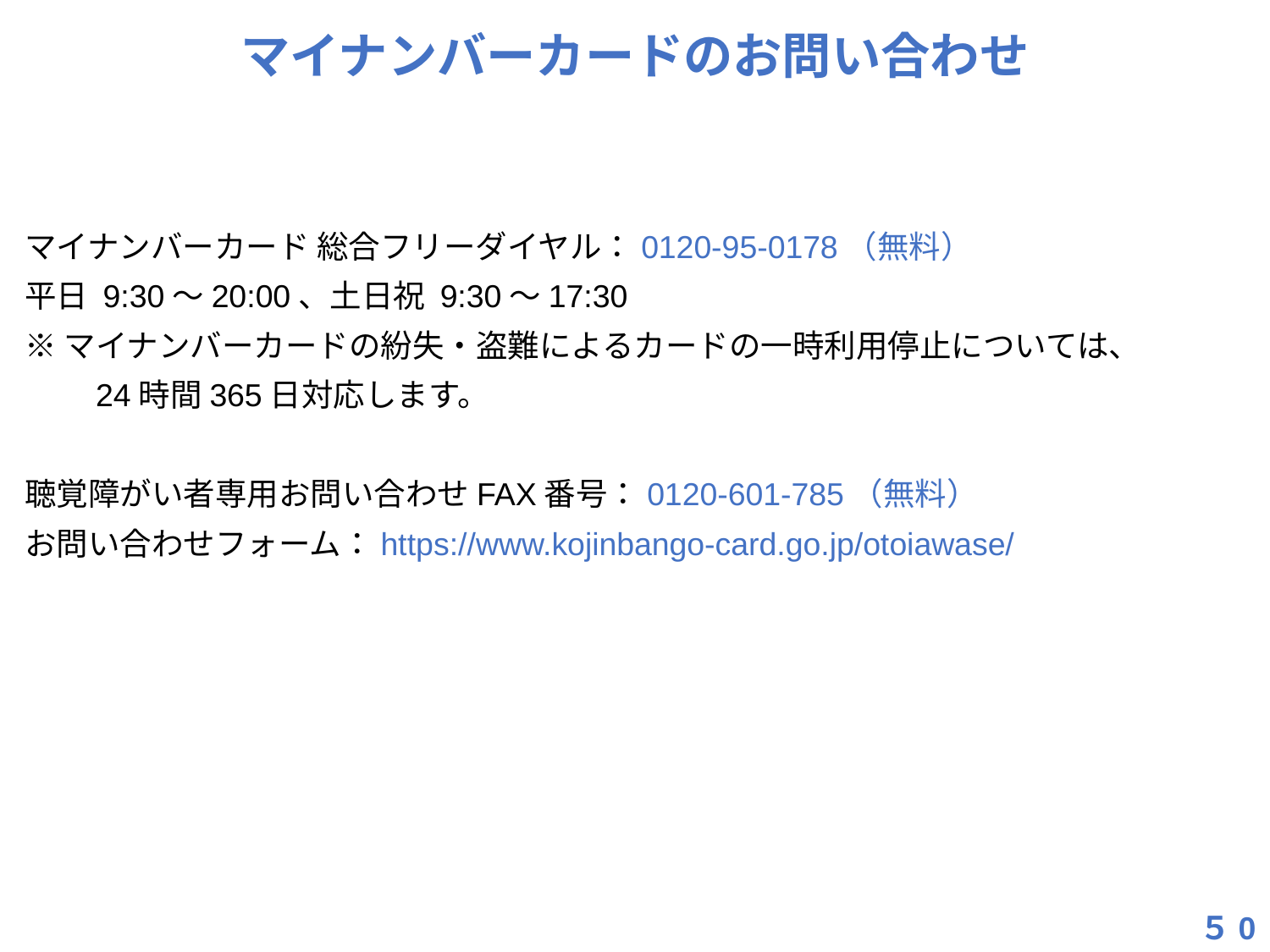

マイナンバーカードのお問い合わせ
マイナンバーカード 総合フリーダイヤル：0120-95-0178（無料）
平日 9:30～20:00、土日祝 9:30～17:30
※マイナンバーカードの紛失・盗難によるカードの一時利用停止については、
　　24時間365日対応します。

聴覚障がい者専用お問い合わせFAX番号：0120-601-785（無料）
お問い合わせフォーム：https://www.kojinbango-card.go.jp/otoiawase/
５0